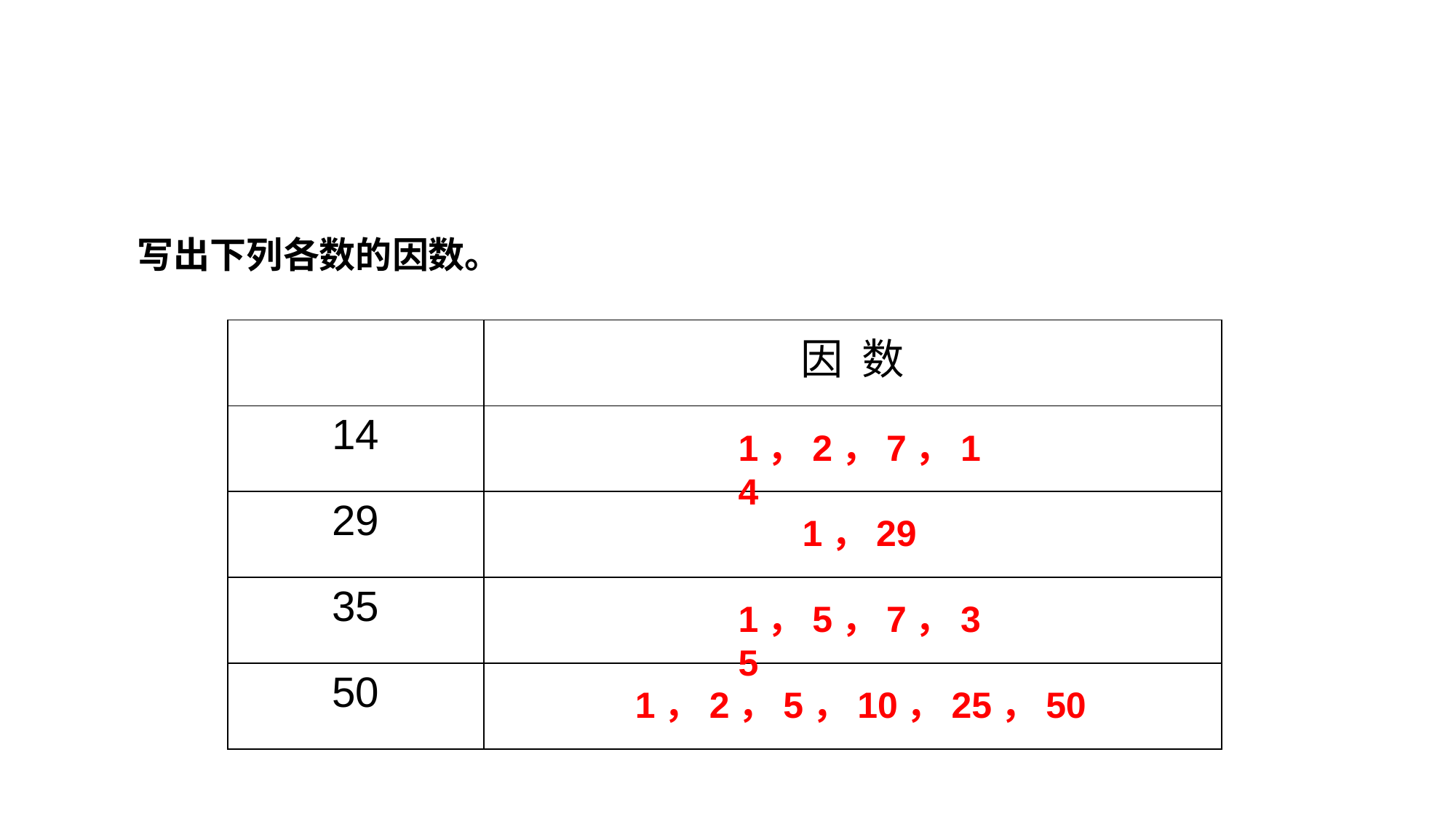

小试牛刀
写出下列各数的因数。
|  | 因 数 |
| --- | --- |
| 14 |  |
| 29 |  |
| 35 |  |
| 50 |  |
1，2，7，14
1，29
1，5，7，35
1，2，5，10，25，50